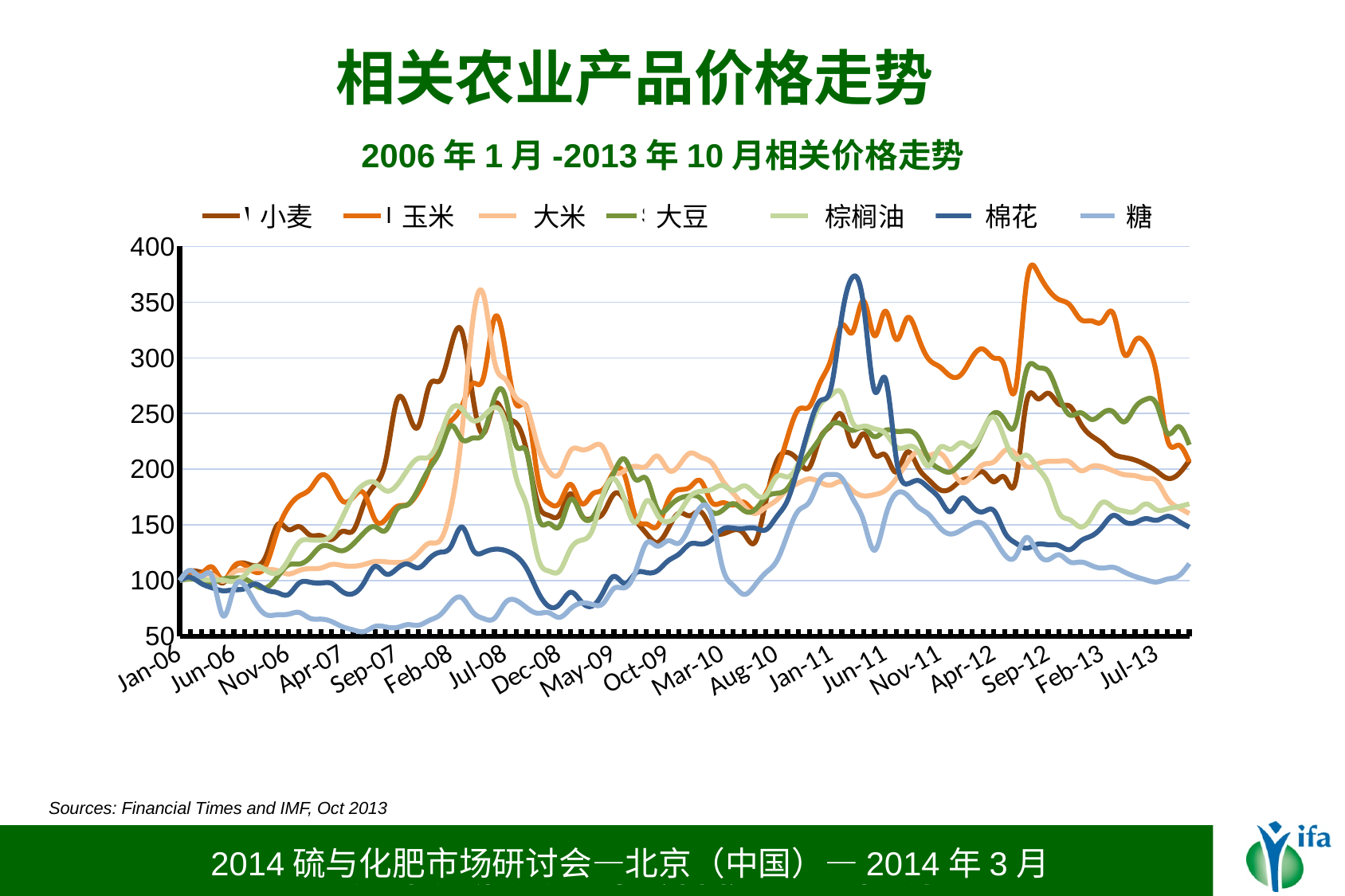

# 相关农业产品价格走势
2006年1月-2013年10月相关价格走势

### Chart

| Category | Wheat | Maize | Rice | Soybean | Palm Oil | Cotton | Sugar |
|---|---|---|---|---|---|---|---|
| 38718 | 100.0 | 100.0 | 100.0 | 100.0 | 100.0 | 100.0 | 100.0 |
| 38749 | 108.42381130662638 | 105.783910745743 | 102.9049295774648 | 101.40996663437774 | 102.57613314447588 | 102.79989144201195 | 109.10332271278975 |
| 38777 | 107.57019842755503 | 106.25954198473282 | 104.1549295774646 | 99.64912280701756 | 101.00566572237962 | 97.3113804957482 | 103.63222576240328 |
| 38808 | 105.4099588169223 | 112.03758073987082 | 105.1056338028167 | 98.06264126574104 | 100.5223087818695 | 93.42771847295086 | 103.09512972234887 |
| 38838 | 97.95424540385032 | 100.43947213894961 | 99.38747065727698 | 101.41674509992512 | 100.43447814877295 | 90.83084951386937 | 68.27811449424657 |
| 38869 | 112.01797079745396 | 112.81268349970642 | 107.53521126760563 | 102.30115165213647 | 99.12181303116145 | 91.72064411072893 | 92.86602943407676 |
| 38899 | 115.55597154623725 | 113.79917792131562 | 109.24295774647888 | 101.49607146701109 | 104.80701133144457 | 92.8035100416139 | 95.52419966621173 |
| 38930 | 113.27218270310745 | 107.39870816206653 | 110.56338028169014 | 95.51178559896675 | 113.04886685552388 | 96.85181834629964 | 79.27476862388106 |
| 38961 | 123.14488955447398 | 114.73869641808574 | 110.12323943661953 | 93.75094177160692 | 108.75354107648702 | 91.50714673421388 | 69.23380367167353 |
| 38991 | 149.9812804193186 | 144.53904873752202 | 108.97887323943638 | 103.21816811968552 | 106.9405099150144 | 89.15777094264516 | 69.33697466241846 |
| 39022 | 145.78809434668702 | 165.5901350557844 | 105.89788732394365 | 113.87364115810966 | 118.3693342776202 | 87.42988963271216 | 69.76179638901554 |
| 39052 | 148.45376263571654 | 175.8308866705814 | 108.9436619718313 | 114.81218383381768 | 134.2917847025492 | 97.69857065315722 | 71.37005006827488 |
| 39083 | 140.78996630475478 | 182.031708749266 | 110.68075117370853 | 120.61134431169928 | 136.56161473087764 | 98.51185091369638 | 66.15081171294155 |
| 39114 | 140.30325720703857 | 194.42160892542614 | 111.17957746478842 | 130.5026369605 | 136.34915014164255 | 97.69314275375395 | 65.37702928235474 |
| 39142 | 136.89254960688882 | 188.0916030534355 | 114.43661971831011 | 129.83747712840432 | 140.4320113314448 | 97.39098968699116 | 63.21347291761493 |
| 39173 | 144.21564956944925 | 171.43276570757482 | 113.46830985915473 | 126.77860294909051 | 157.0113314447592 | 89.93124660756293 | 58.51919283871947 |
| 39203 | 145.0580307001123 | 174.92660011744007 | 112.85211267605607 | 132.96738779464002 | 176.3279036827201 | 88.34358603220551 | 55.65164618419042 |
| 39234 | 169.824035941595 | 178.03875513799179 | 114.5070422535208 | 143.12345280378858 | 186.41643059490082 | 98.40781617514023 | 54.255803368229415 |
| 39264 | 185.99775365031815 | 154.46271285965992 | 117.0774647887326 | 148.25099558712733 | 187.9868980169976 | 112.69223810385341 | 58.837809133666944 |
| 39295 | 208.56608011980532 | 155.3493834409865 | 116.76056338028172 | 145.25885265310515 | 180.57365439093442 | 105.90555455038901 | 58.33409194355941 |
| 39326 | 261.4002246349692 | 166.3828537874345 | 116.19718309859155 | 163.69604994080294 | 185.59667138810198 | 110.52560159218346 | 57.821271430738875 |
| 39356 | 252.56458255335042 | 168.23253082795065 | 117.6056338028167 | 168.08739640512405 | 199.56621813031163 | 114.83173511850875 | 60.415718403884085 |
| 39387 | 238.6222388618496 | 179.80035231943668 | 125.0 | 182.63696049940762 | 209.75212464589234 | 111.49629093540821 | 59.887725686542105 |
| 39417 | 275.2901535005616 | 200.88079859072226 | 133.56807511737088 | 200.71036486922776 | 211.0835694050992 | 119.80730957119594 | 64.28463055681985 |
| 39448 | 279.76413328341425 | 229.97651203758073 | 136.17957746478794 | 217.0702830696373 | 229.2581444759211 | 125.4161389542247 | 69.2611136398123 |
| 39479 | 310.65518532384993 | 243.57017028772754 | 165.9154929577465 | 239.09589925734585 | 253.95715297450425 | 130.75809661660992 | 80.55833712638392 |
| 39508 | 323.62411081991775 | 256.72342924251177 | 233.62676056338015 | 226.64227029742042 | 253.98371104815826 | 148.02484771726716 | 84.4990643807212 |
| 39539 | 265.1628603519294 | 277.04051673517324 | 332.8345070422526 | 228.0378861263583 | 243.7057365439094 | 127.87226343405104 | 71.73418297678631 |
| 39569 | 232.24260576563043 | 282.8420434527305 | 356.0563380281682 | 232.53471101065549 | 247.7549575070822 | 125.30848561606626 | 65.85950538613261 |
| 39600 | 258.7046050168477 | 335.73106283029864 | 296.6549295774649 | 263.9758906468626 | 255.4001416430596 | 128.10747240817798 | 66.19632832650551 |
| 39630 | 247.60389367278134 | 306.8408690546096 | 280.7218309859153 | 265.084490367022 | 240.89943342776206 | 126.95856703455755 | 80.15475648611744 |
| 39661 | 241.30288281542573 | 258.17968291250736 | 263.8732394366188 | 221.16026261973954 | 192.14589235127477 | 121.79482540256922 | 82.18479745106946 |
| 39692 | 214.71359041557452 | 254.1691133294183 | 254.22535211267606 | 214.29340221719943 | 166.08829084041628 | 110.04613714492474 | 75.32999544833866 |
| 39722 | 169.0752527143387 | 191.6147974163241 | 220.07042253521126 | 157.9162630502637 | 120.46742209631763 | 89.79193052288765 | 70.64178425125168 |
| 39753 | 158.49868962935176 | 169.55372871403404 | 198.3274647887324 | 151.23237541707027 | 108.56055240793202 | 76.82286954948404 | 71.0666059778486 |
| 39783 | 159.26619243728967 | 169.81796829125034 | 196.12676056338015 | 148.85372941556403 | 108.75531161473069 | 78.78143658404198 | 66.97011075709301 |
| 39814 | 177.88094346686634 | 186.35349383440987 | 216.637323943662 | 172.7779571628452 | 128.39943342776203 | 89.48073095711952 | 74.68365953573056 |
| 39845 | 158.91052040434238 | 169.289489136817 | 217.51760563380202 | 159.0140996663432 | 136.19865439093485 | 80.95711959471711 | 79.7451069640419 |
| 39873 | 155.76563084986842 | 177.480916030535 | 220.15845070422534 | 156.30179743838121 | 144.9982294617564 | 77.12592726614801 | 78.62236382946408 |
| 39904 | 160.2957693747656 | 181.7968291250734 | 219.60093896713624 | 176.24582929716885 | 177.23087818696843 | 89.4020264157773 | 79.47200728265793 |
| 39934 | 177.61138150505428 | 197.67469172049312 | 198.59154929577466 | 196.88731030029152 | 191.35977337110478 | 103.76334358603222 | 92.91458048854531 |
| 39965 | 172.01422688131785 | 194.12800939518507 | 198.76760563380202 | 208.84727155311597 | 172.03434844192674 | 97.39008503709046 | 93.59732969200427 |
| 39995 | 154.44402845376263 | 156.8291250733999 | 202.5821596244132 | 190.66193090087182 | 152.2237960339944 | 106.6075628731681 | 108.25671370050067 |
| 40026 | 142.15649569449639 | 150.79271873164998 | 202.8169014084507 | 191.2926487999139 | 171.44121813031163 | 107.1467342138589 | 133.74298285540888 |
| 40057 | 134.23811306626732 | 148.79624192601293 | 211.79577464788676 | 164.1373372080508 | 159.038597733711 | 108.83842952777276 | 130.95129722348696 |
| 40087 | 146.76151254211908 | 172.07281268350002 | 199.2957746478868 | 165.68291895382674 | 152.9886685552412 | 117.78541704360391 | 135.77302382036052 |
| 40118 | 160.59528266566818 | 181.5325895478567 | 203.40375586854407 | 173.544290173286 | 160.71175637393765 | 123.84204812737448 | 133.59126081019613 |
| 40148 | 158.217895919131 | 183.85202583675866 | 214.3485915492958 | 176.13819825637714 | 175.27443342776198 | 132.73475664917615 | 149.03656501289638 |
| 40179 | 161.73717708723402 | 189.31297709923663 | 210.7394366197183 | 173.74520144943136 | 180.15816808309768 | 132.7543573970208 | 166.08506549334916 |
| 40210 | 146.4619992512168 | 170.40516735173227 | 205.72183098591594 | 161.64029706167258 | 181.75460339943342 | 136.78758820336532 | 157.86678804430278 |
| 40238 | 141.84450268313978 | 169.85711489528347 | 189.906103286385 | 163.01079898109282 | 185.33994334277662 | 146.15523792292447 | 111.88995094320539 |
| 40269 | 145.3575439910146 | 167.82149148561479 | 178.30985915492957 | 169.066838876332 | 180.90651558073657 | 147.05084132440746 | 95.66074950690336 |
| 40299 | 141.78210408086858 | 170.2290076335874 | 166.72535211267606 | 162.65202884511962 | 185.06550991501427 | 146.7568301067483 | 87.57396449704143 |
| 40330 | 134.36915013103695 | 163.32941867293076 | 160.2112676056342 | 163.6099451081687 | 177.9833569405103 | 147.0508413244075 | 95.91867698376576 |
| 40360 | 171.09696742793002 | 178.32061068702356 | 165.77464788732433 | 174.87030459584506 | 176.75637393767707 | 145.6233037814366 | 107.11576392049764 |
| 40391 | 207.39423436915013 | 198.97240164415732 | 172.30046948356807 | 178.3338714885373 | 193.24539660056658 | 157.44074543151757 | 117.69079047185555 |
| 40422 | 215.06926244852113 | 228.86083382266625 | 181.95422535211267 | 182.89742761812585 | 193.08604815864078 | 172.21367830649538 | 141.67804582005758 |
| 40452 | 207.6675402470985 | 253.57604227833232 | 187.5 | 199.84931654289107 | 205.46742209631725 | 203.35806043061416 | 162.743134577454 |
| 40483 | 201.47884687383058 | 256.1068702290077 | 191.28521126760563 | 214.2288235927242 | 234.6671388101987 | 238.0902840600683 | 170.49006220603852 |
| 40513 | 228.0793710220891 | 277.9800352319436 | 188.2394366197183 | 227.83338714885377 | 258.0028328611897 | 261.38954224715025 | 190.84205735093394 |
| 40544 | 239.42343691501407 | 298.88432178508515 | 185.7394366197183 | 239.99569475836785 | 266.3066572237963 | 273.08214221096426 | 195.2510999848278 |
| 40575 | 248.5585922875328 | 329.62419260129184 | 188.90845070422534 | 240.36164029706168 | 268.13031161473174 | 337.5203546227613 | 191.8980427856173 |
| 40603 | 221.0220891052045 | 323.3705226071638 | 180.80985915492957 | 234.85093100850287 | 241.53682719546742 | 372.58006151619327 | 173.433469883174 |
| 40634 | 231.82328715836763 | 351.121550205519 | 176.05633802816942 | 237.33075018835433 | 238.67563739376752 | 347.2010132078872 | 153.60339857381237 |
| 40664 | 212.72931486334653 | 319.84732824427374 | 177.11267605633802 | 229.21106447099345 | 236.26062322946103 | 270.44508775104026 | 127.20376270672097 |
| 40695 | 212.72931486334653 | 341.89665296535526 | 180.80985915492957 | 234.85093100850287 | 232.25920679886633 | 281.3732585489413 | 157.03231679563092 |
| 40725 | 197.34930737551517 | 316.594245449207 | 191.40845070422537 | 234.0157141319551 | 220.05665722379598 | 210.12122308666582 | 178.09740555302687 |
| 40756 | 215.2377386746537 | 335.6723429242513 | 205.54577464788676 | 234.33430201270085 | 220.06610009442872 | 186.75592545684782 | 176.84721590047047 |
| 40787 | 201.82703107450433 | 319.36582501467996 | 215.8450704225352 | 228.8494241739318 | 216.4943342776208 | 189.85706531572342 | 166.2023972083144 |
| 40817 | 190.39685511044553 | 298.7962419260121 | 212.5586854460094 | 209.12711225917553 | 202.87712464589234 | 183.14184910439658 | 159.36883629191362 |
| 40848 | 181.6735305129165 | 292.0140927774517 | 214.43661971830986 | 200.33365622645525 | 219.21033994334275 | 173.52089741270174 | 147.6862388105002 |
| 40878 | 182.35866716585548 | 283.5936582501467 | 202.25352112675998 | 197.49865461199008 | 217.8682719546748 | 161.79120680296765 | 141.79335457441925 |
| 40909 | 189.9288655934107 | 285.14386376981923 | 188.26291079812165 | 205.59681412119207 | 223.76947592067978 | 173.7470598878234 | 145.33454710969545 |
| 40940 | 192.86783976038944 | 300.49911920140784 | 193.92605633802827 | 215.60650091486372 | 220.1310198300284 | 166.56866292744698 | 150.84205735093394 |
| 40969 | 197.46911269187513 | 307.8332354668232 | 204.01408450704173 | 234.29986007964638 | 235.0779036827196 | 161.71159761172422 | 150.95736610529593 |
| 41000 | 188.6933732684384 | 299.8238402818557 | 206.57276995305165 | 250.31751157033688 | 246.7333569405099 | 162.78722634340593 | 138.21878318919687 |
| 41030 | 192.5683264694876 | 291.7498532002349 | 216.66666666666652 | 243.93499085136153 | 226.91218130311617 | 143.22869549484287 | 123.0920952814444 |
| 41061 | 189.08648446274802 | 272.4603640634175 | 213.8497652582156 | 240.61995479496147 | 208.99433427762077 | 133.7253482902117 | 121.60521923835532 |
| 41091 | 260.164732309997 | 366.6470933646518 | 202.3474178403761 | 288.60187278010983 | 212.59737960339947 | 129.06187805319385 | 138.70429373387896 |
| 41122 | 263.4593785099214 | 377.4221961244862 | 204.4600938967136 | 291.64783123452935 | 201.354461756374 | 132.63524516012305 | 125.17068730086443 |
| 41153 | 268.21415200299384 | 361.3623018203174 | 207.0422535211262 | 288.0637175761487 | 187.429178470255 | 132.1964899583865 | 118.72250037930512 |
| 41183 | 258.3691501310373 | 352.31943628890195 | 207.1302816901403 | 265.5903562587438 | 160.94192634560997 | 131.39135154695134 | 123.13761189500833 |
| 41214 | 256.4732309996256 | 347.41045214327653 | 206.40845070422537 | 248.62770422989948 | 154.57507082152975 | 127.78722634340512 | 116.69245941435291 |
| 41244 | 240.8086858854367 | 334.40986494421605 | 198.67957746478794 | 250.69422021310945 | 148.07896600566613 | 135.57083408720828 | 116.65908056440581 |
| 41275 | 229.8577311868214 | 333.20610687022804 | 202.46478873239434 | 244.7099343450651 | 156.73689801699717 | 140.1031300886557 | 113.44257320588682 |
| 41306 | 223.02508423811253 | 332.7069876688197 | 201.99530516431918 | 250.24216984178236 | 170.21954674220962 | 148.52542066220414 | 111.16674252768883 |
| 41334 | 213.85248970423112 | 339.72401644157185 | 198.52112676056367 | 251.40458508233775 | 165.6515580736544 | 158.47204631807577 | 111.89500834471248 |
| 41365 | 210.5204043429428 | 303.4057545507919 | 195.07042253521126 | 242.54655042514167 | 162.3583569405107 | 152.93106567758278 | 107.73782430587184 |
| 41395 | 208.20666417072204 | 315.23194362888927 | 194.1549295774652 | 255.34388117533098 | 162.17422096317233 | 151.96309028405992 | 103.66863905325422 |
| 41426 | 203.93111194309247 | 312.6541397533764 | 191.72535211267606 | 262.7273705736732 | 168.8031161473088 | 155.60430613352634 | 100.63723258989532 |
| 41456 | 198.1467615125416 | 284.468584850264 | 189.17253521126713 | 257.9593154665788 | 163.4295325779038 | 154.10711054821786 | 98.74070702473068 |
| 41487 | 191.82328715836766 | 226.0481503229595 | 173.3274647887324 | 232.2850069960176 | 164.46175637393767 | 157.66600325673963 | 101.37460172963134 |
| 41518 | 195.5821789591917 | 221.57956547269518 | 165.49295774647888 | 238.30588741793196 | 166.33321529745038 | 153.32006513479246 | 104.15718403884087 |
| 41548 | 207.84350430550353 | 206.4591896652966 | 160.1232394366201 | 221.84910128080938 | 168.87393767705387 | 147.8966889813642 | 115.21772113488088 |
小麦
玉米
大米
大豆
棕榈油
棉花
糖
Sources: Financial Times and IMF, Oct 2013